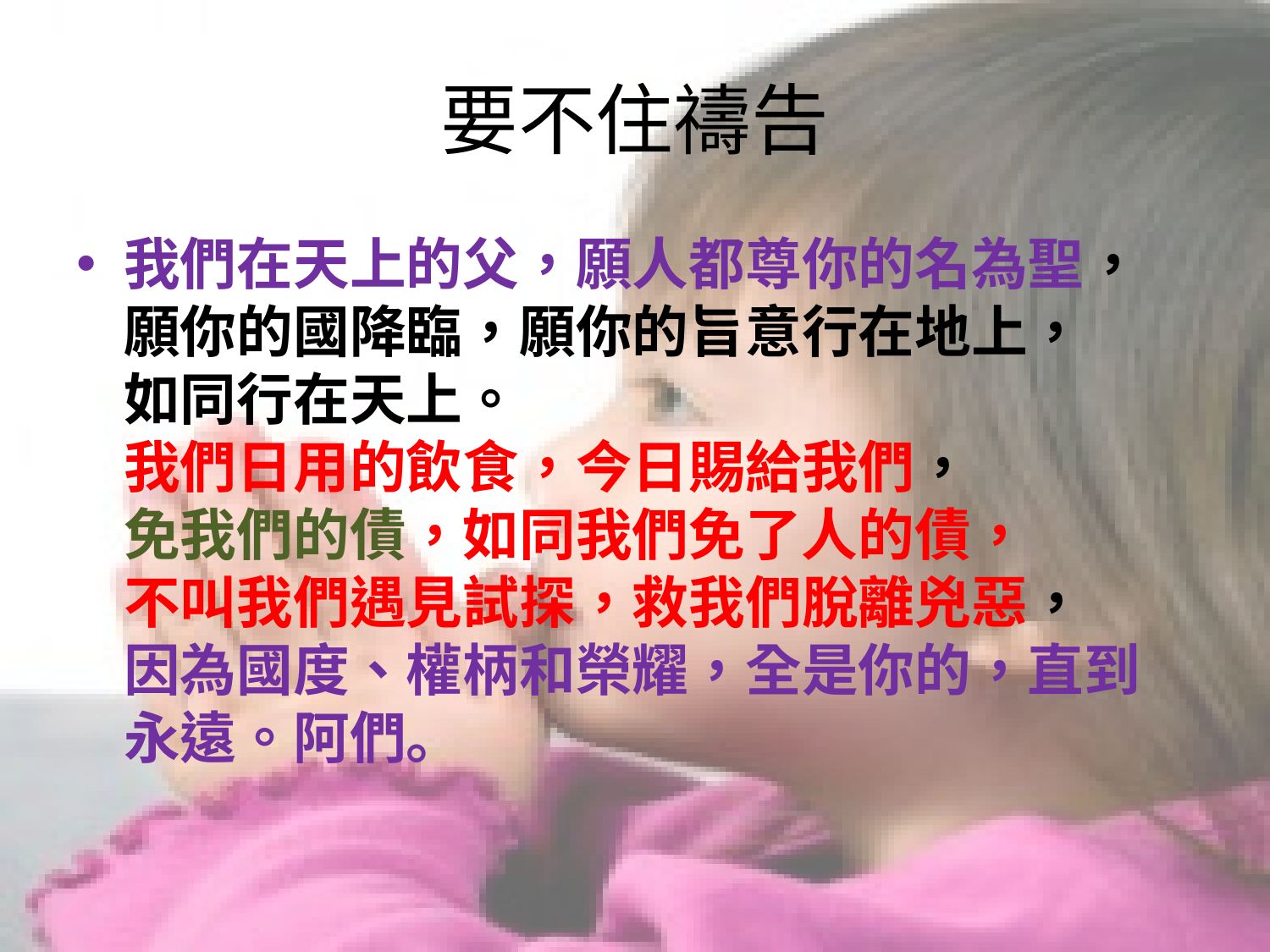

# 要不住禱告
我們在天上的父，願人都尊你的名為聖，
願你的國降臨，願你的旨意行在地上，
如同行在天上。
我們日用的飲食，今日賜給我們，
免我們的債，如同我們免了人的債，
不叫我們遇見試探，救我們脫離兇惡，
因為國度、權柄和榮耀，全是你的，直到永遠。阿們。